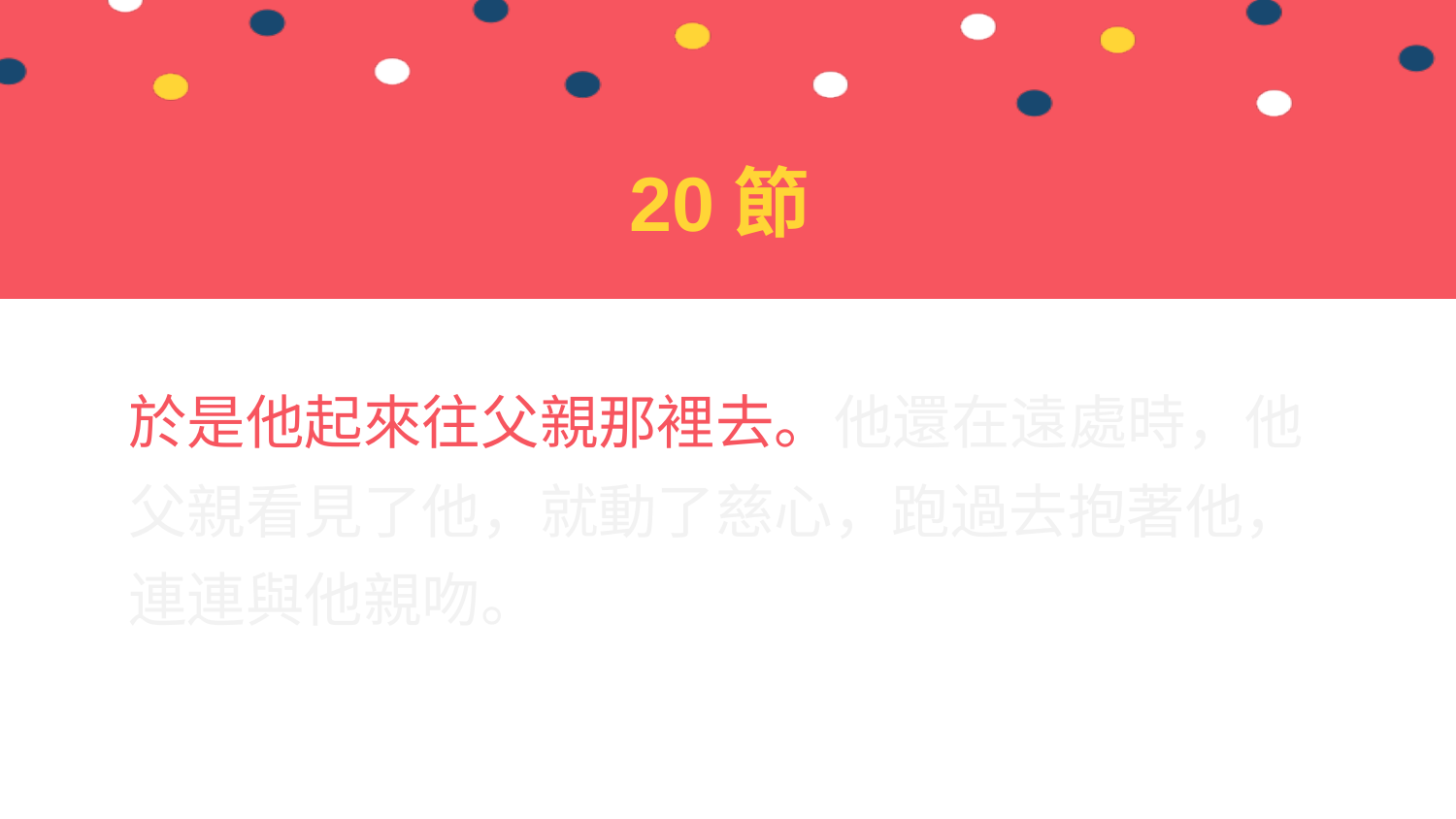

20節
於是他起來往父親那裡去。他還在遠處時，他父親看見了他，就動了慈心，跑過去抱著他，連連與他親吻。